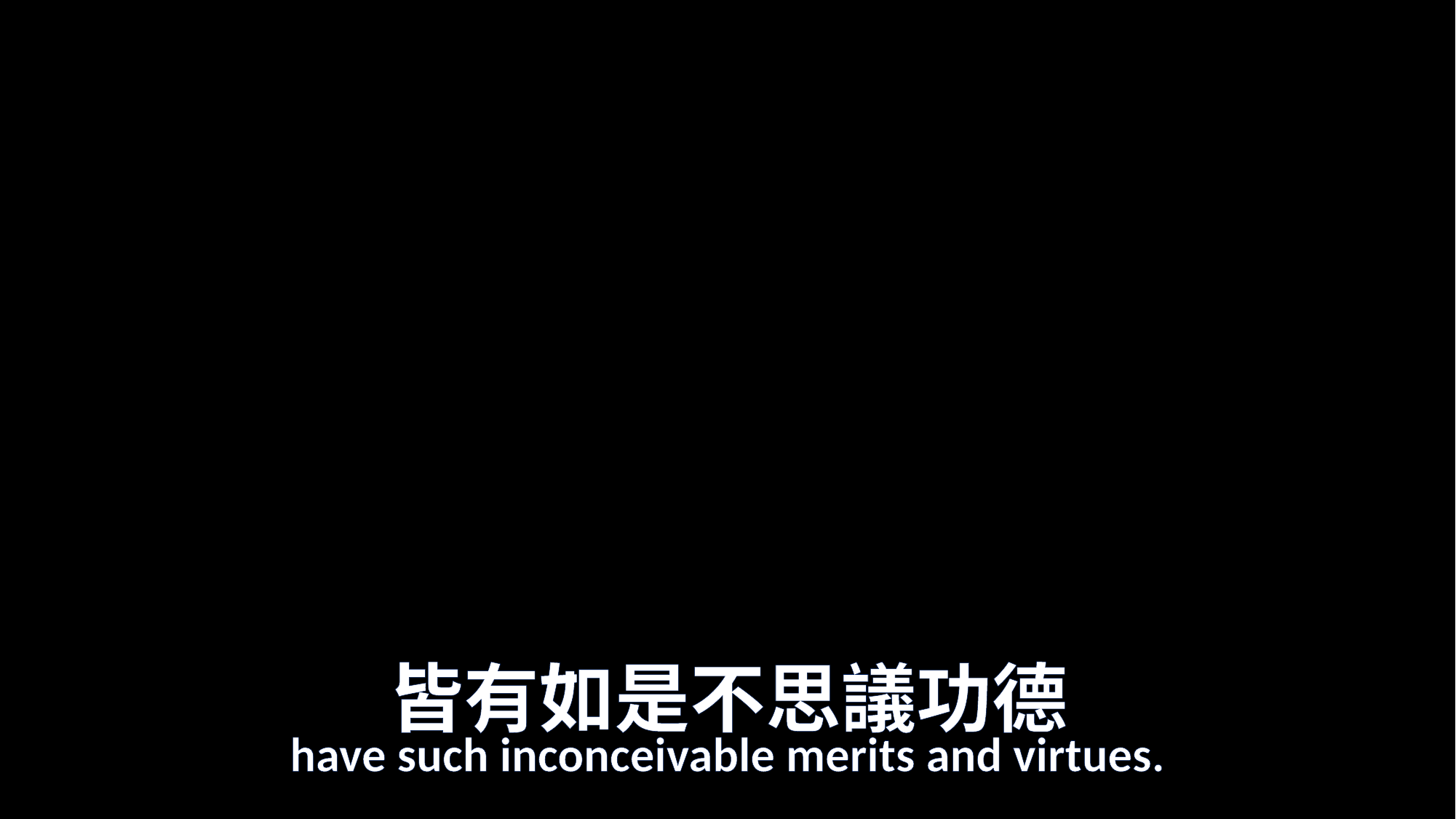

# 皆有如是不思議功德
have such inconceivable merits and virtues.